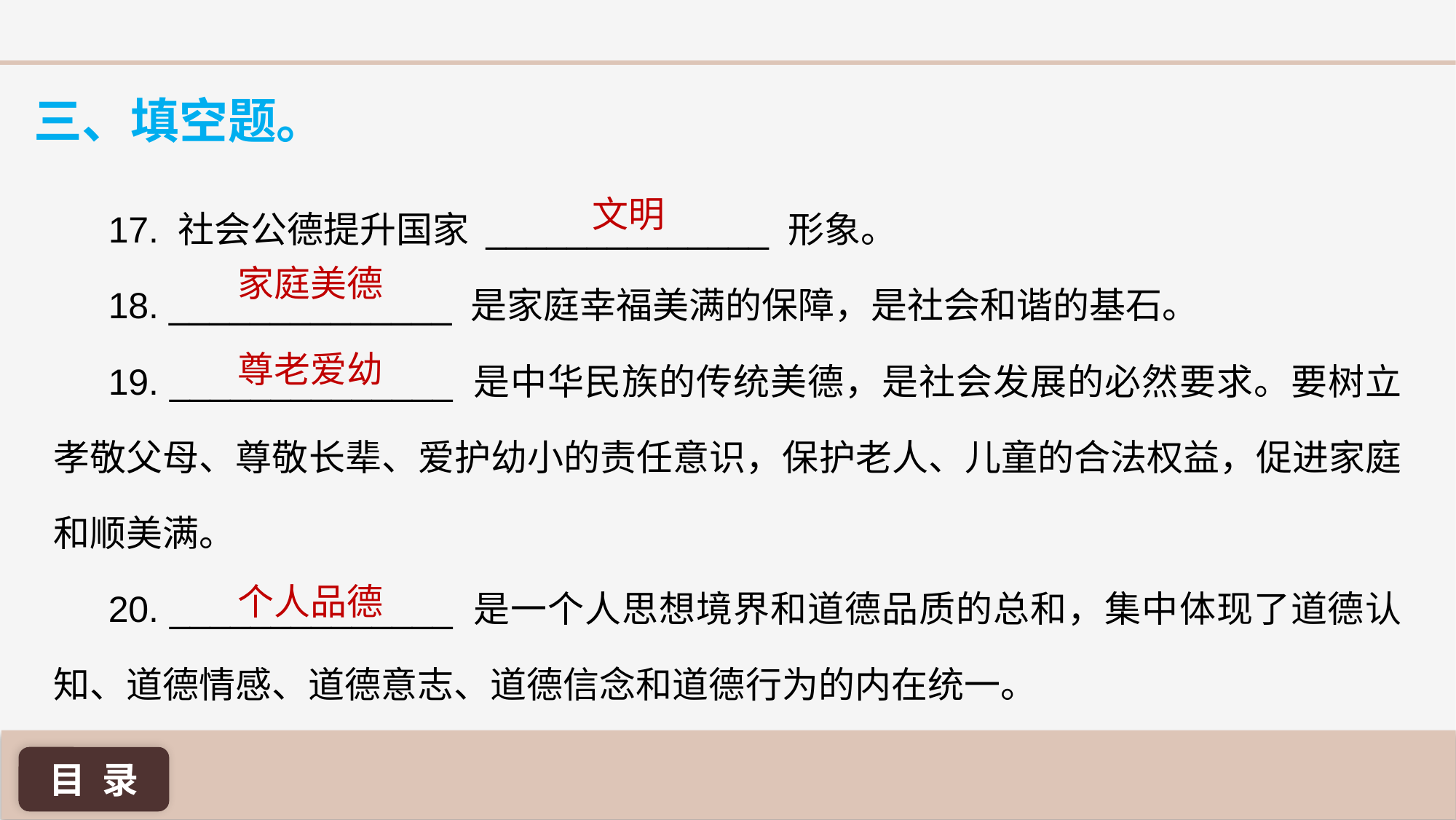

三、填空题。
文明
17. 社会公德提升国家 ______________ 形象。
18. ______________ 是家庭幸福美满的保障，是社会和谐的基石。
19. ______________ 是中华民族的传统美德，是社会发展的必然要求。要树立孝敬父母、尊敬长辈、爱护幼小的责任意识，保护老人、儿童的合法权益，促进家庭和顺美满。
20. ______________ 是一个人思想境界和道德品质的总和，集中体现了道德认知、道德情感、道德意志、道德信念和道德行为的内在统一。
家庭美德
尊老爱幼
个人品德